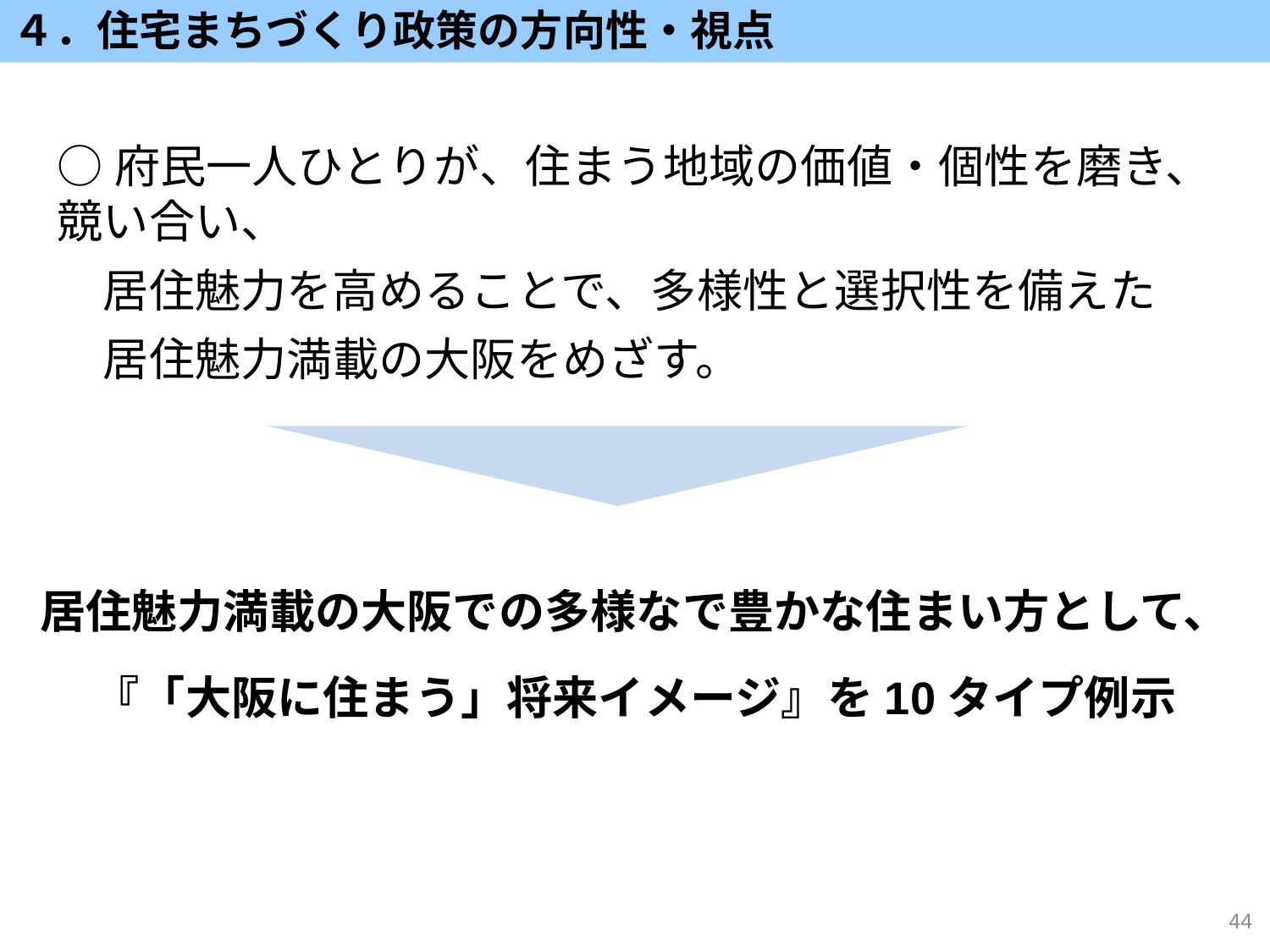

４．住宅まちづくり政策の方向性・視点
○府民一人ひとりが、住まう地域の価値・個性を磨き、競い合い、
　居住魅力を高めることで、多様性と選択性を備えた
　居住魅力満載の大阪をめざす。

居住魅力満載の大阪での多様なで豊かな住まい方として、
『「大阪に住まう」将来イメージ』を10タイプ例示

44